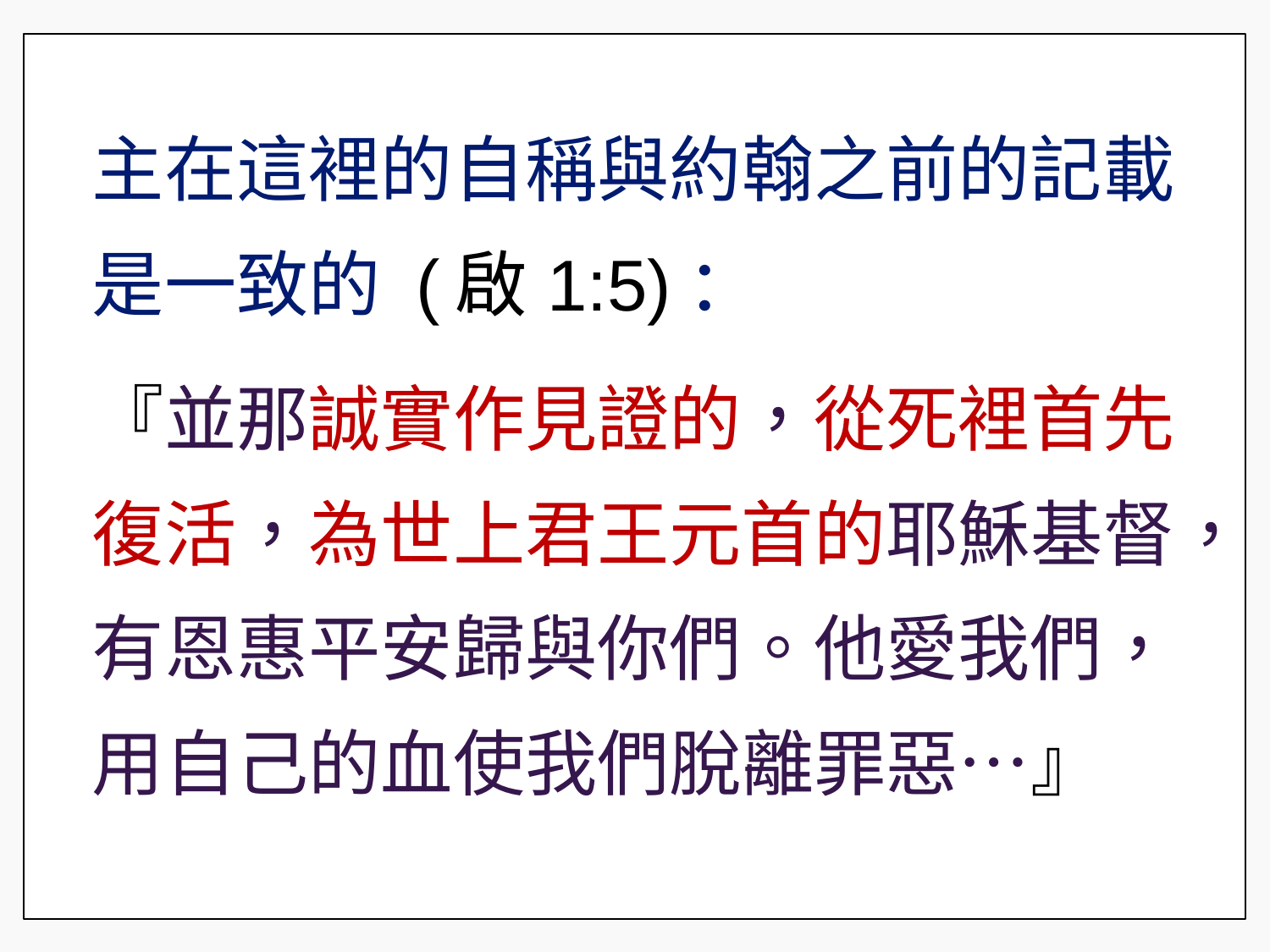

主在這裡的自稱與約翰之前的記載是一致的 (啟1:5)：
『並那誠實作見證的，從死裡首先復活，為世上君王元首的耶穌基督，有恩惠平安歸與你們。他愛我們，用自己的血使我們脫離罪惡…』